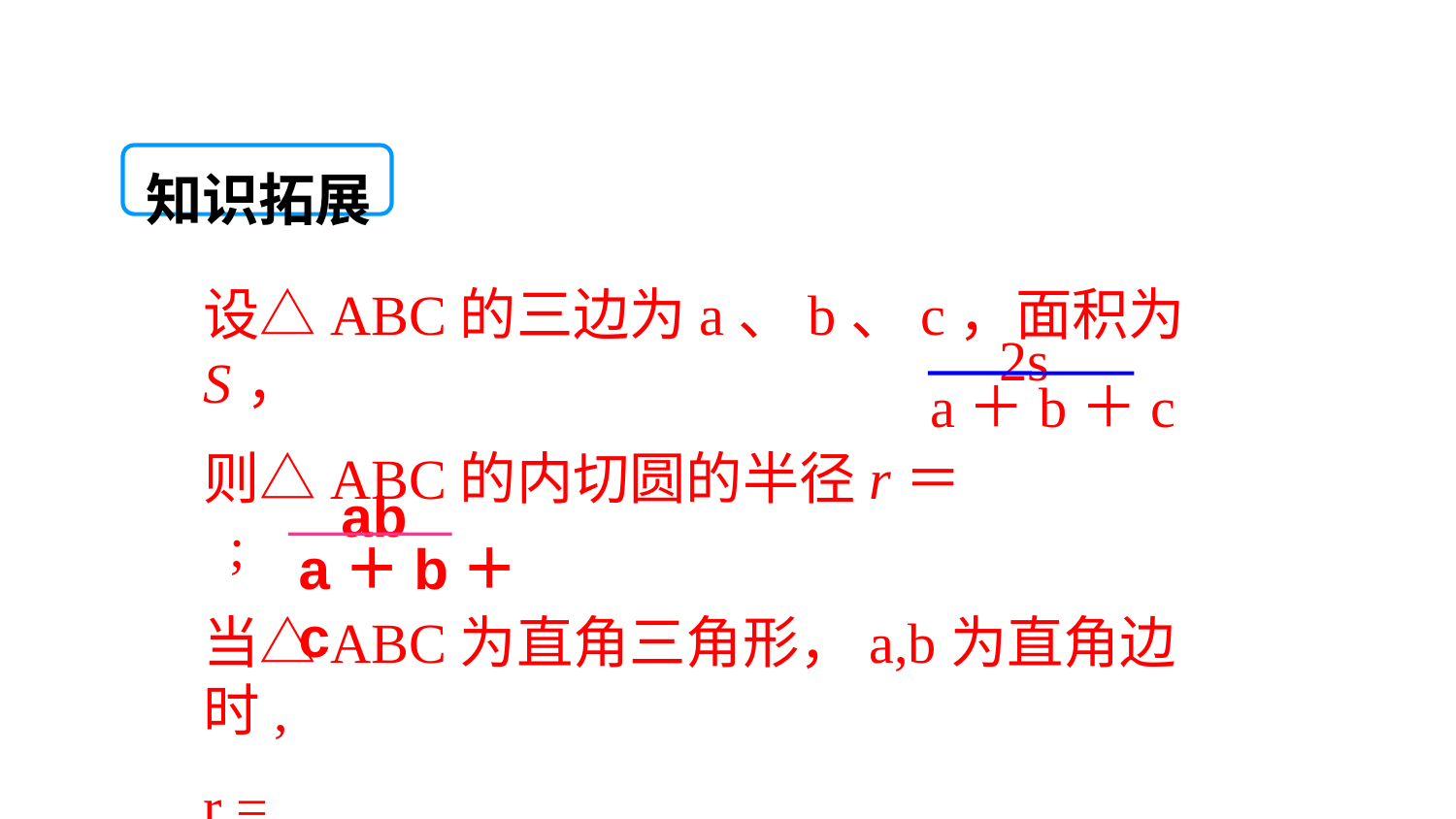

知识拓展
设△ABC的三边为a、b、c，面积为S，
则△ABC的内切圆的半径r＝                 ;
当△ABC为直角三角形，a,b为直角边时,
r =                  .
2s

a＋b＋c
ab

a＋b＋c